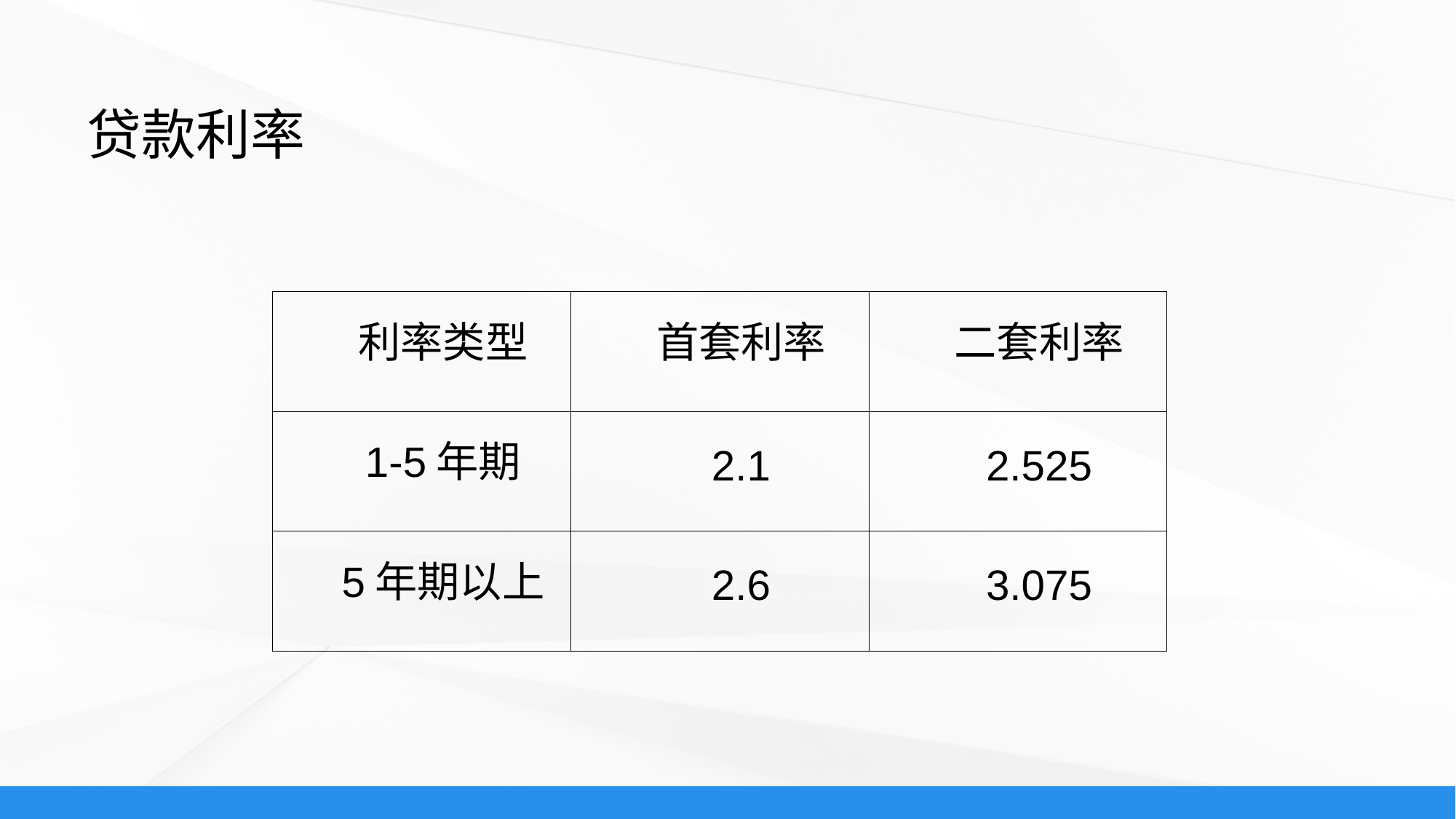

贷款利率
| 利率类型 | 首套利率 | 二套利率 |
| --- | --- | --- |
| 1-5年期 | 2.1 | 2.525 |
| 5年期以上 | 2.6 | 3.075 |